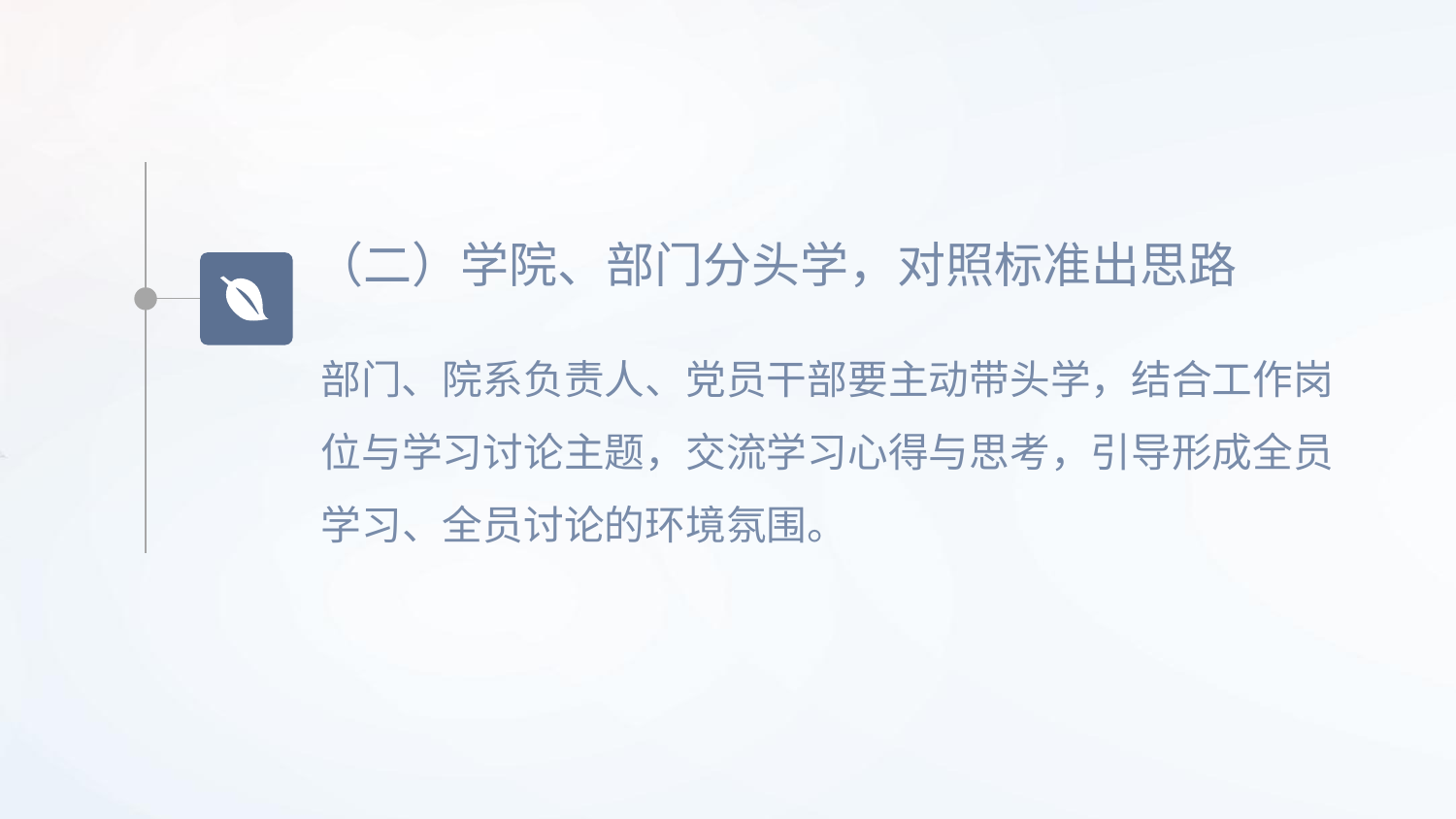

（二）学院、部门分头学，对照标准出思路

部门、院系负责人、党员干部要主动带头学，结合工作岗位与学习讨论主题，交流学习心得与思考，引导形成全员学习、全员讨论的环境氛围。